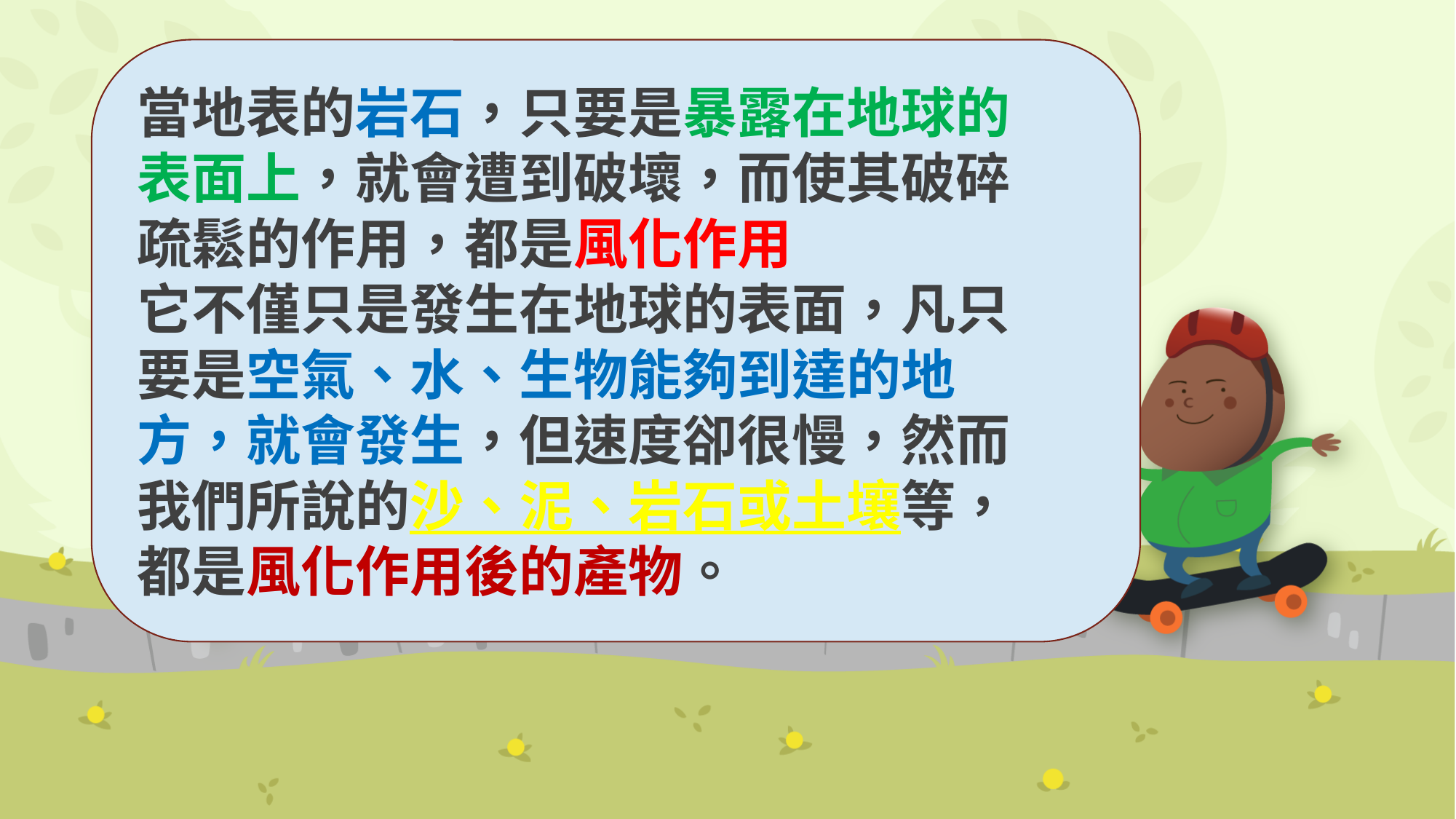

當地表的岩石，只要是暴露在地球的表面上，就會遭到破壞，而使其破碎疏鬆的作用，都是風化作用
它不僅只是發生在地球的表面，凡只要是空氣、水、生物能夠到達的地方，就會發生，但速度卻很慢，然而我們所說的沙、泥、岩石或土壤等，都是風化作用後的產物。
副標題